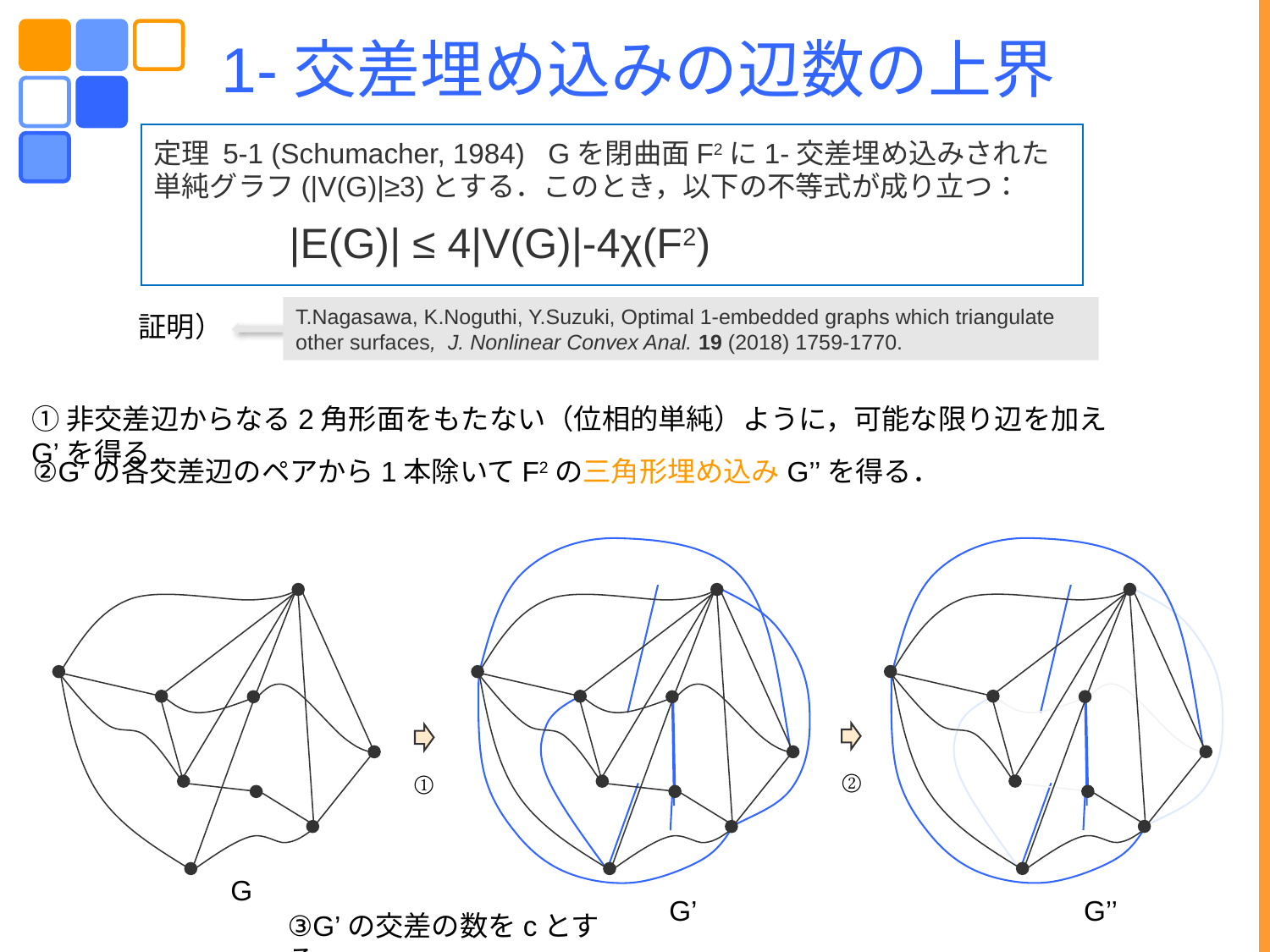

1-交差埋め込みの辺数の上界

定理 5-1 (Schumacher, 1984)   Gを閉曲面F2に1-交差埋め込みされた単純グラフ(|V(G)|≥3)とする．このとき，以下の不等式が成り立つ：
 |E(G)| ≤ 4|V(G)|-4χ(F2)
T.Nagasawa, K.Noguthi, Y.Suzuki, Optimal 1-embedded graphs which triangulate other surfaces,  J. Nonlinear Convex Anal. 19 (2018) 1759-1770.
証明）

①非交差辺からなる2角形面をもたない（位相的単純）ように，可能な限り辺を加えG’を得る．
②G’の各交差辺のペアから1本除いてF2の三角形埋め込みG’’を得る．

②
G’’

①
G
G’
③G’の交差の数をcとする．